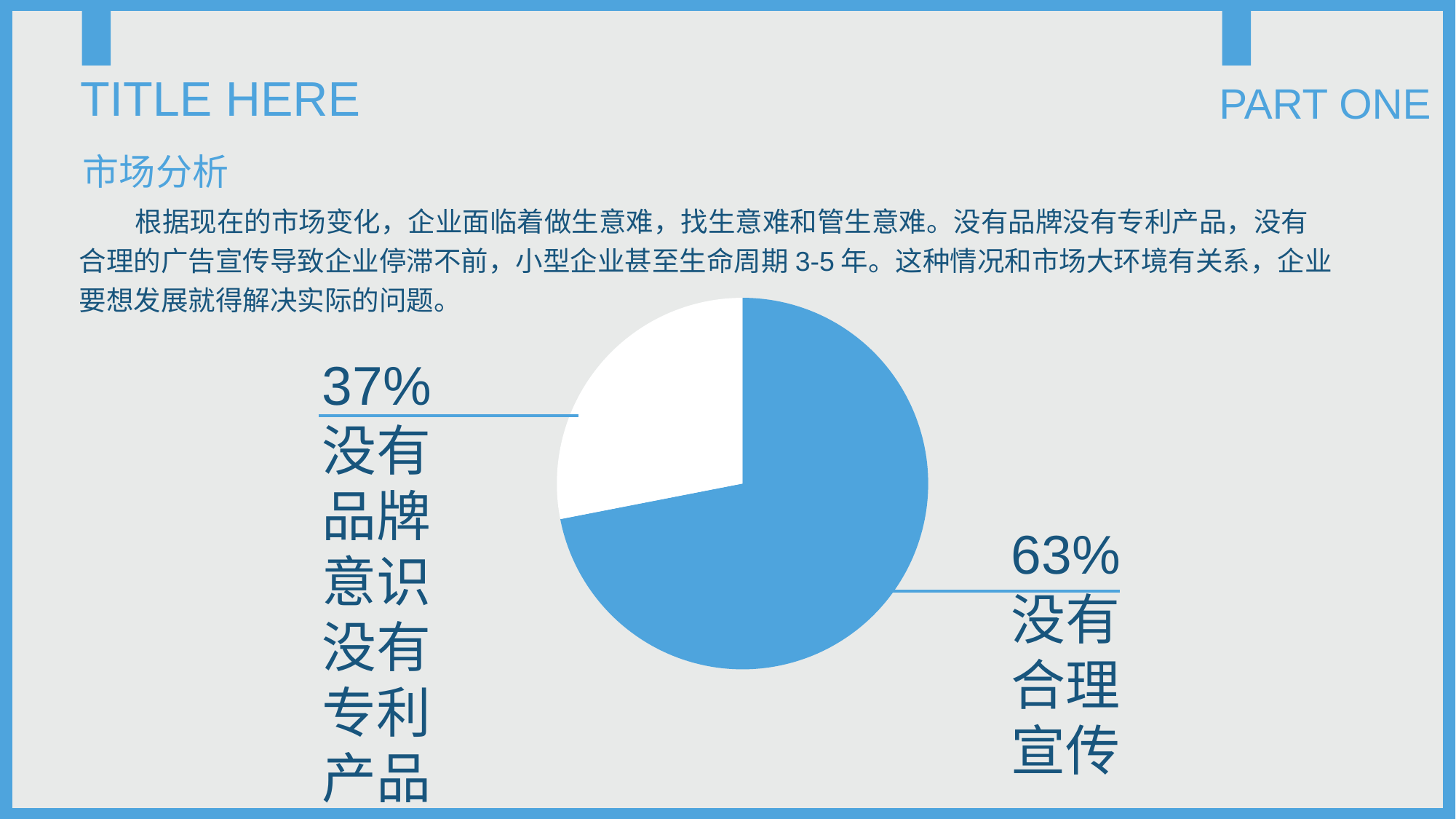

TITLE HERE
PART ONE
市场分析
        根据现在的市场变化，企业面临着做生意难，找生意难和管生意难。没有品牌没有专利产品，没有合理的广告宣传导致企业停滞不前，小型企业甚至生命周期3-5年。这种情况和市场大环境有关系，企业要想发展就得解决实际的问题。

### Chart

| Category | 销售额 |
|---|---|
| 第一季度 | 8.200000000000001 |
| 第二季度 | 3.2 |
37%没有品牌意识没有专利产品
63%没有合理宣传